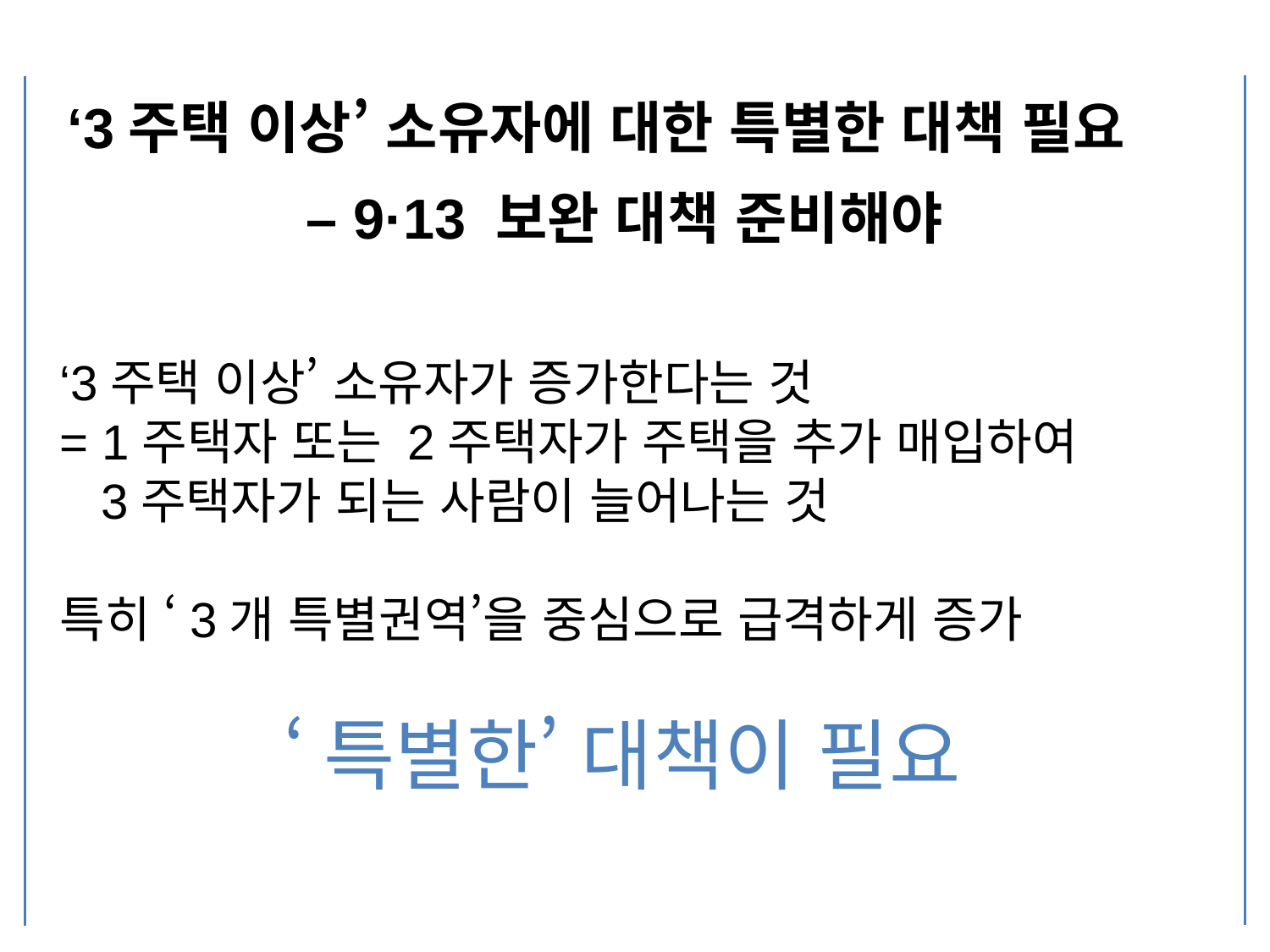

‘3주택 이상’ 소유자에 대한 특별한 대책 필요

– 9·13 보완 대책 준비해야
‘3주택 이상’ 소유자가 증가한다는 것
= 1주택자 또는 2주택자가 주택을 추가 매입하여
   3주택자가 되는 사람이 늘어나는 것

특히 ‘3개 특별권역’을 중심으로 급격하게 증가

‘특별한’ 대책이 필요